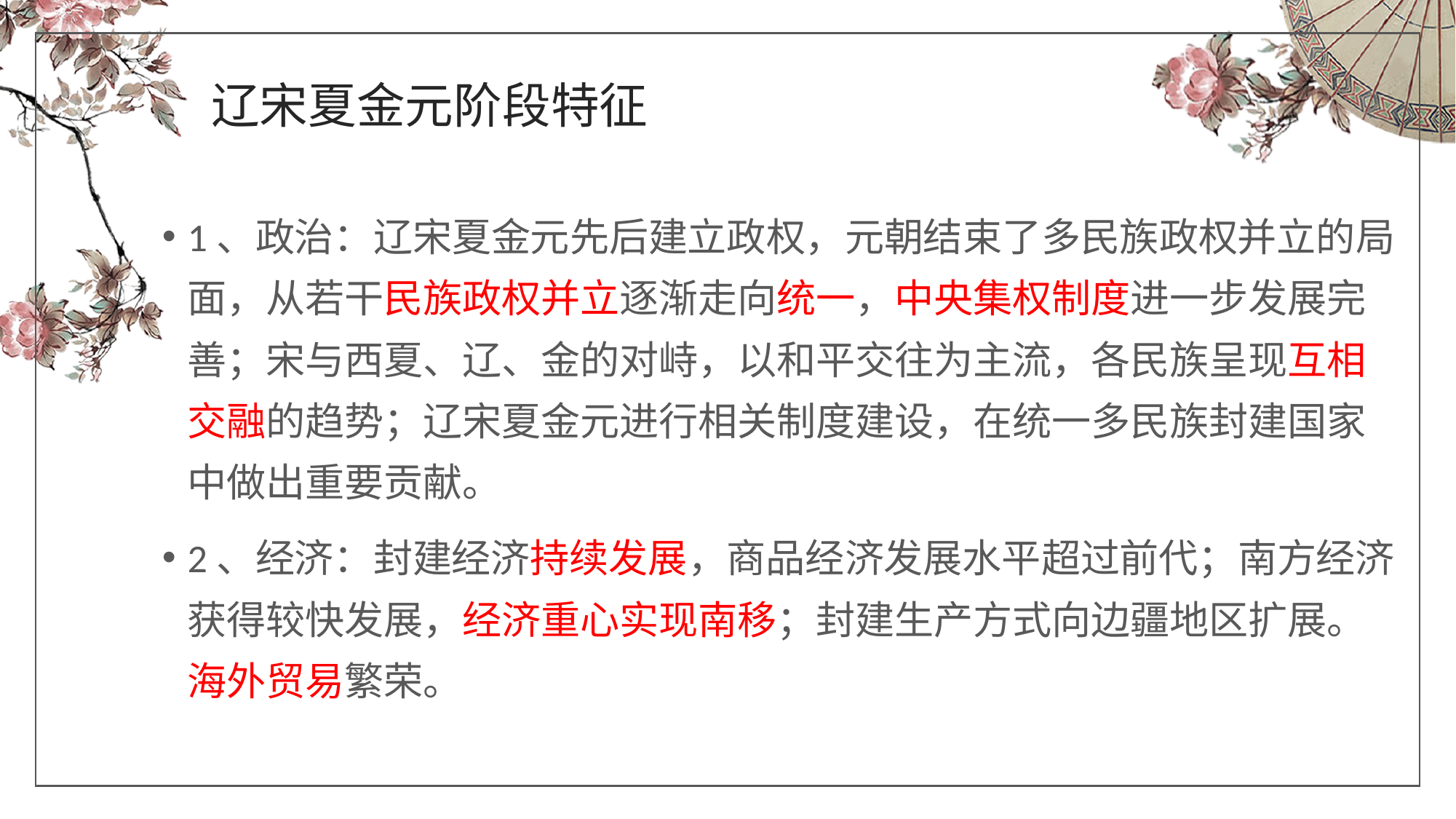

辽宋夏金元阶段特征
1、政治：辽宋夏金元先后建立政权，元朝结束了多民族政权并立的局面，从若干民族政权并立逐渐走向统一，中央集权制度进一步发展完善；宋与西夏、辽、金的对峙，以和平交往为主流，各民族呈现互相交融的趋势；辽宋夏金元进行相关制度建设，在统一多民族封建国家中做出重要贡献。
2、经济：封建经济持续发展，商品经济发展水平超过前代；南方经济获得较快发展，经济重心实现南移；封建生产方式向边疆地区扩展。海外贸易繁荣。